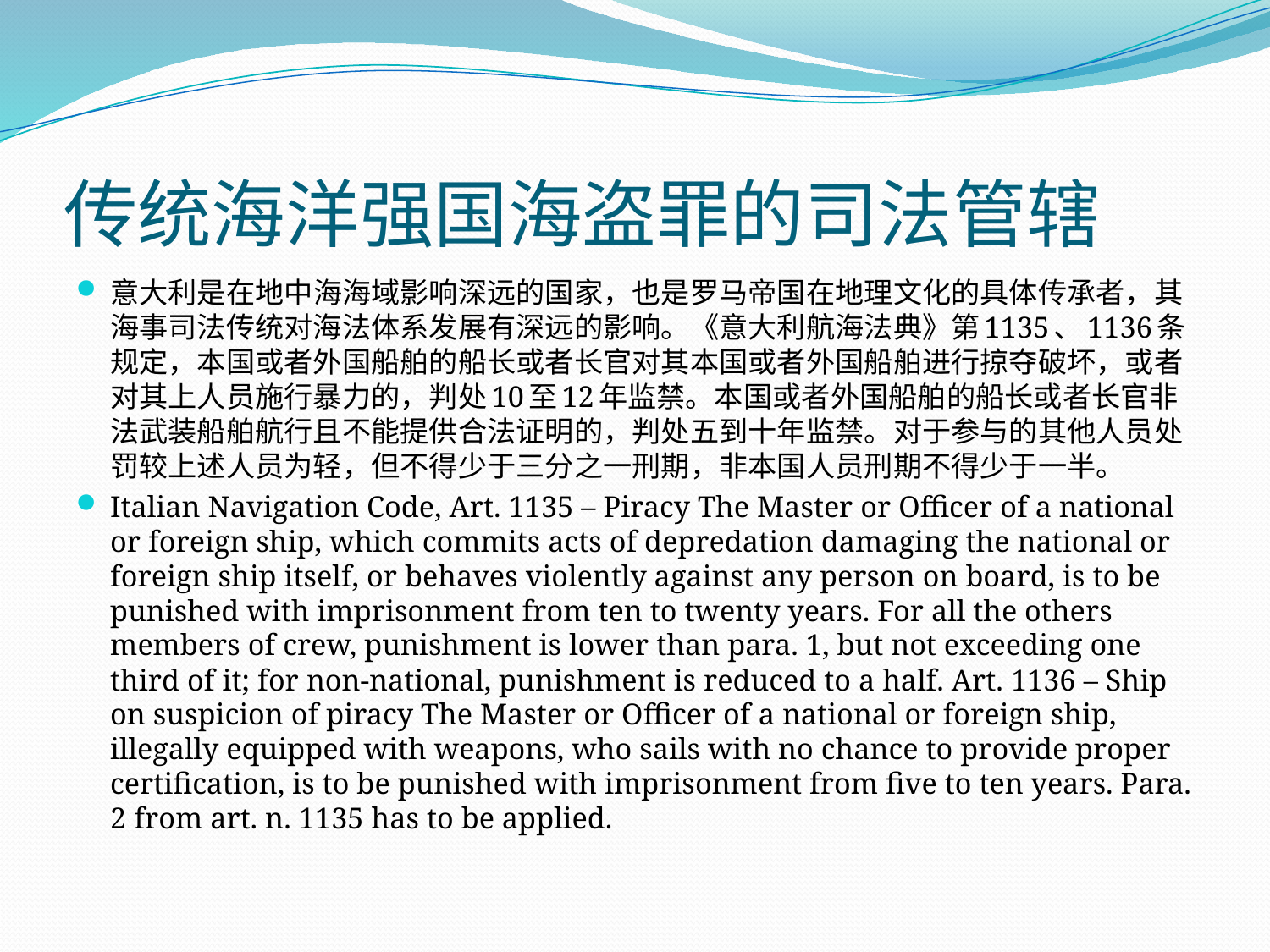

# 传统海洋强国海盗罪的司法管辖
意大利是在地中海海域影响深远的国家，也是罗马帝国在地理文化的具体传承者，其海事司法传统对海法体系发展有深远的影响。《意大利航海法典》第1135、1136条规定，本国或者外国船舶的船长或者长官对其本国或者外国船舶进行掠夺破坏，或者对其上人员施行暴力的，判处10至12年监禁。本国或者外国船舶的船长或者长官非法武装船舶航行且不能提供合法证明的，判处五到十年监禁。对于参与的其他人员处罚较上述人员为轻，但不得少于三分之一刑期，非本国人员刑期不得少于一半。
Italian Navigation Code, Art. 1135 – Piracy The Master or Officer of a national or foreign ship, which commits acts of depredation damaging the national or foreign ship itself, or behaves violently against any person on board, is to be punished with imprisonment from ten to twenty years. For all the others members of crew, punishment is lower than para. 1, but not exceeding one third of it; for non-national, punishment is reduced to a half. Art. 1136 – Ship on suspicion of piracy The Master or Officer of a national or foreign ship, illegally equipped with weapons, who sails with no chance to provide proper certification, is to be punished with imprisonment from five to ten years. Para. 2 from art. n. 1135 has to be applied.